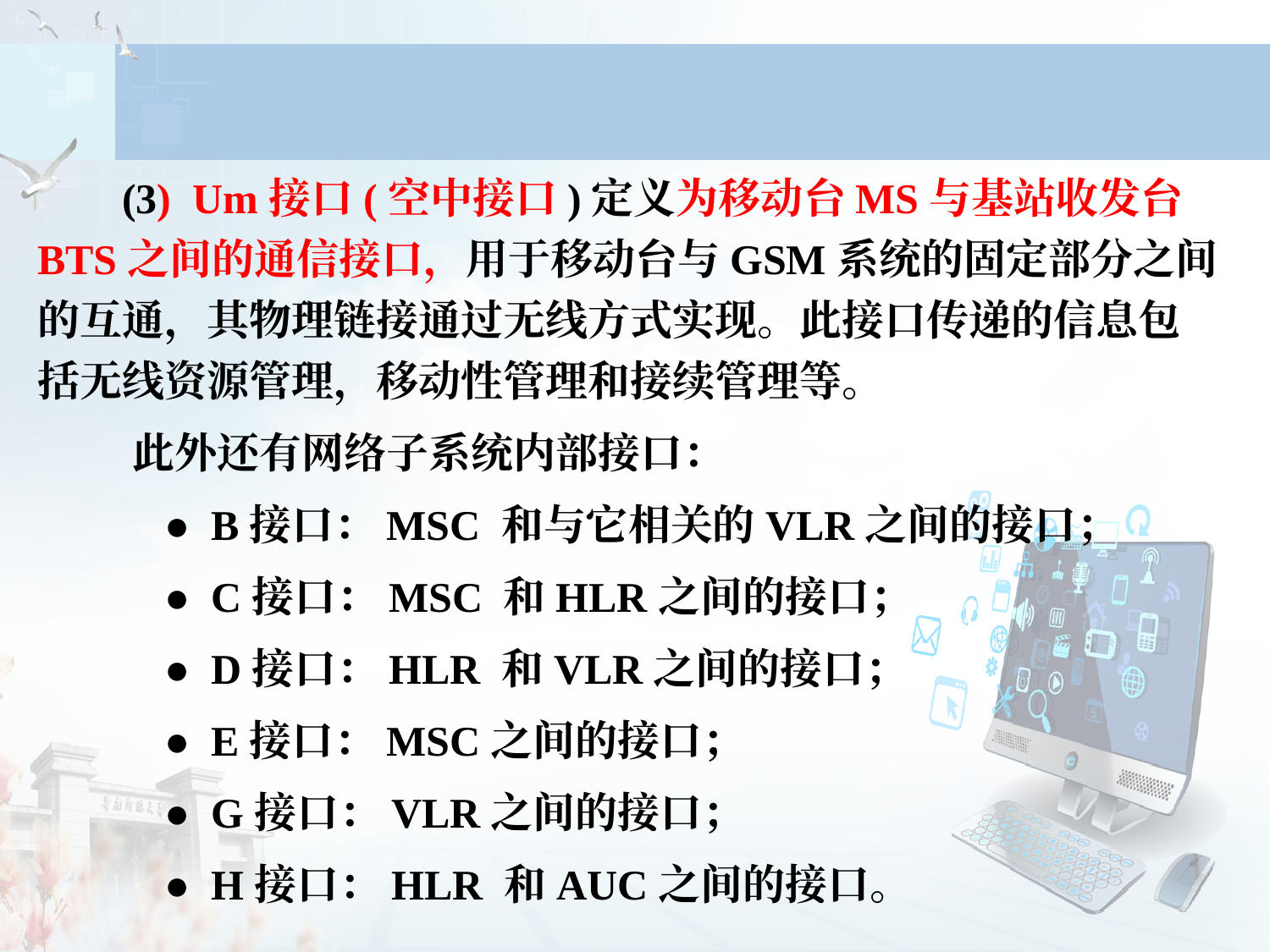

(3)  Um接口(空中接口)定义为移动台MS与基站收发台BTS之间的通信接口，用于移动台与GSM系统的固定部分之间的互通，其物理链接通过无线方式实现。此接口传递的信息包括无线资源管理，移动性管理和接续管理等。
        此外还有网络子系统内部接口：
●  B接口：MSC 和与它相关的VLR之间的接口；
●  C接口：MSC 和HLR之间的接口；
●  D接口：HLR 和VLR之间的接口；
●  E接口：MSC之间的接口；
●  G接口：VLR之间的接口；
●  H接口：HLR 和AUC之间的接口。